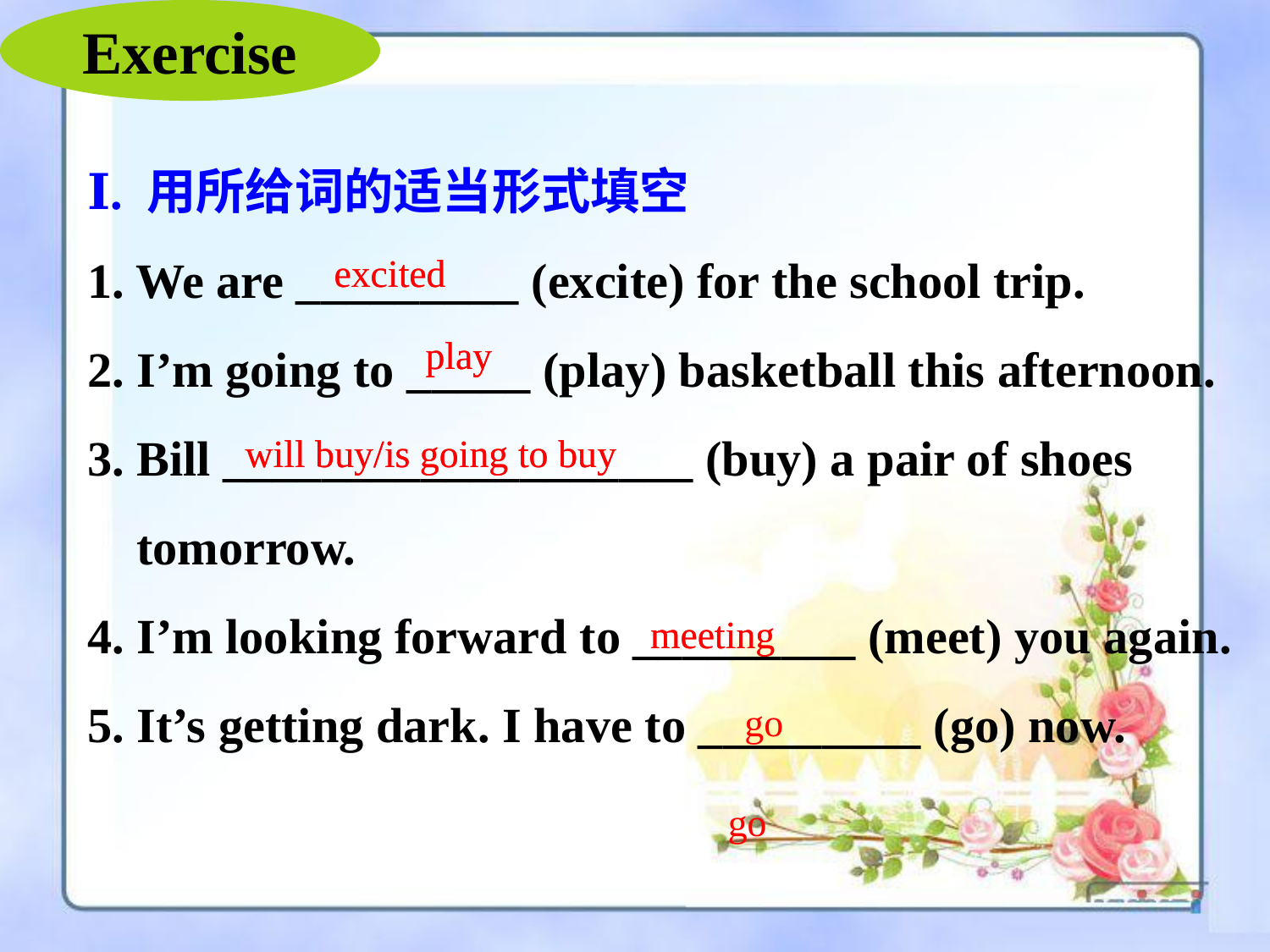

Exercise
Ⅰ. 用所给词的适当形式填空
1. We are _________ (excite) for the school trip.
2. I’m going to _____ (play) basketball this afternoon.
3. Bill ___________________ (buy) a pair of shoes
    tomorrow.
4. I’m looking forward to _________ (meet) you again.
5. It’s getting dark. I have to _________ (go) now.
excited
excited
play
play
will buy/is going to buy
will buy/is going to buy
meeting
meeting
go
go